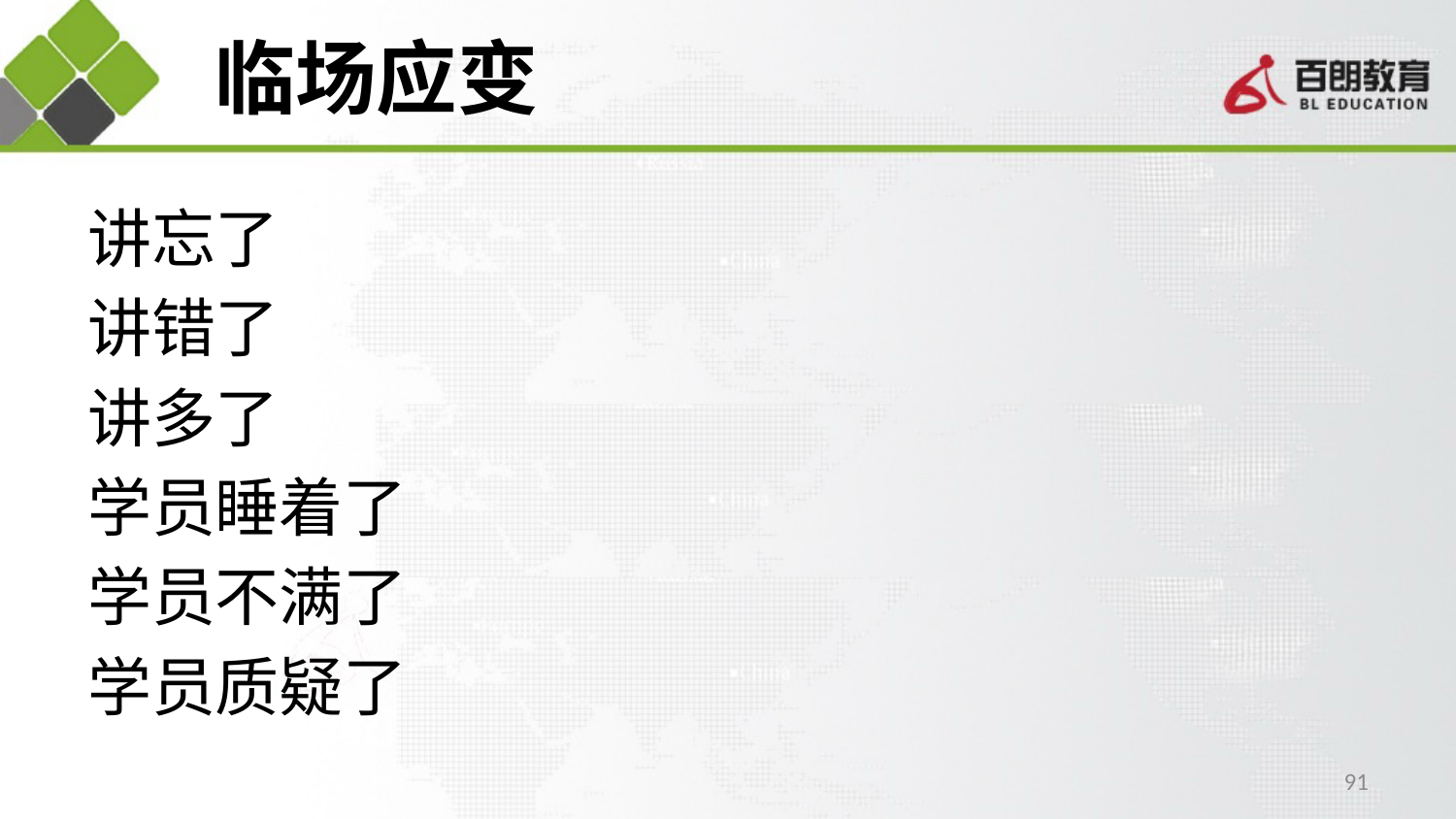

# 临场应变
讲忘了
讲错了
讲多了
学员睡着了
学员不满了
学员质疑了

91